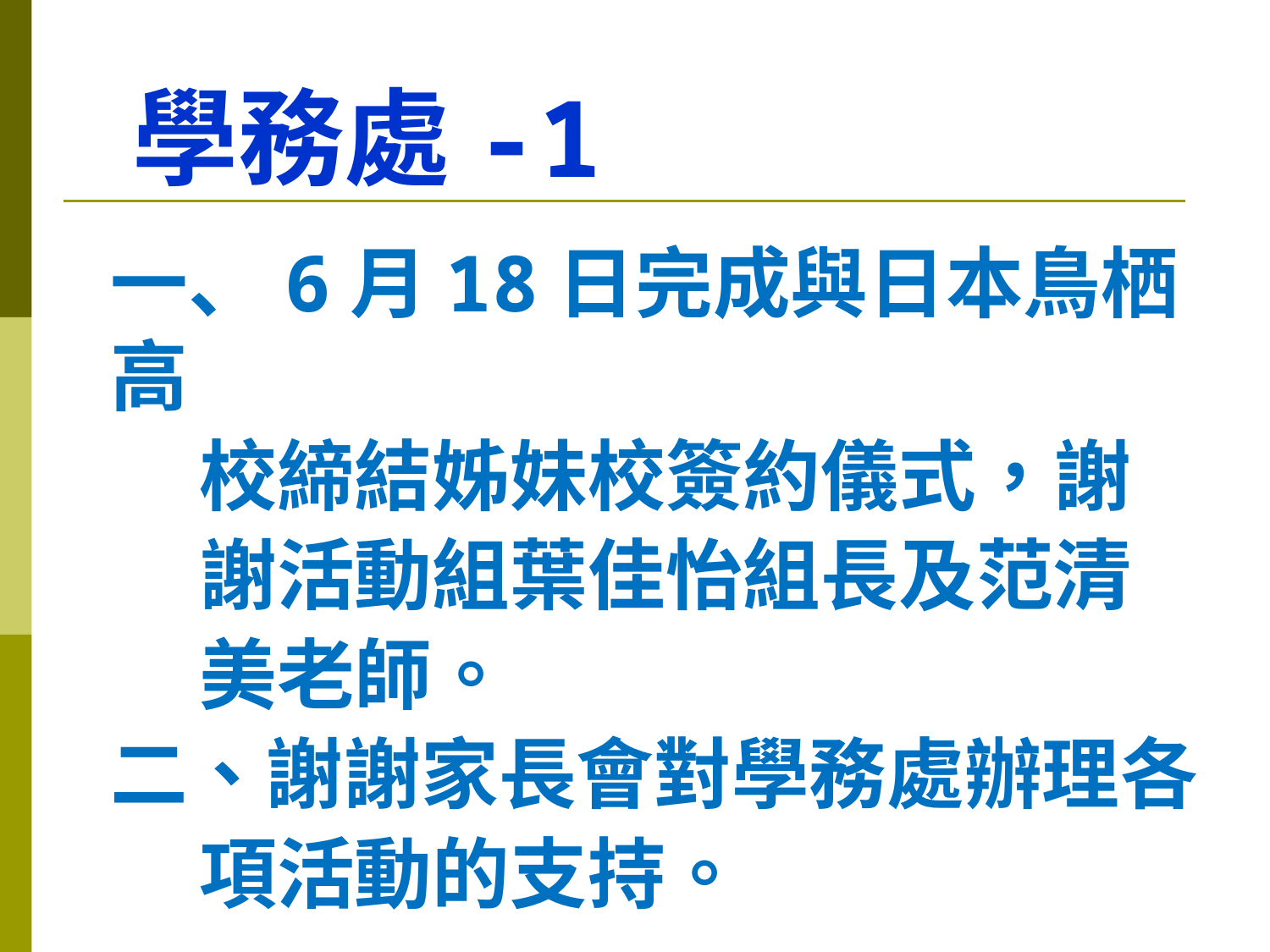

學務處-1
一、6月18日完成與日本鳥栖高
    校締結姊妹校簽約儀式，謝
    謝活動組葉佳怡組長及范清
    美老師。
二、謝謝家長會對學務處辦理各
    項活動的支持。